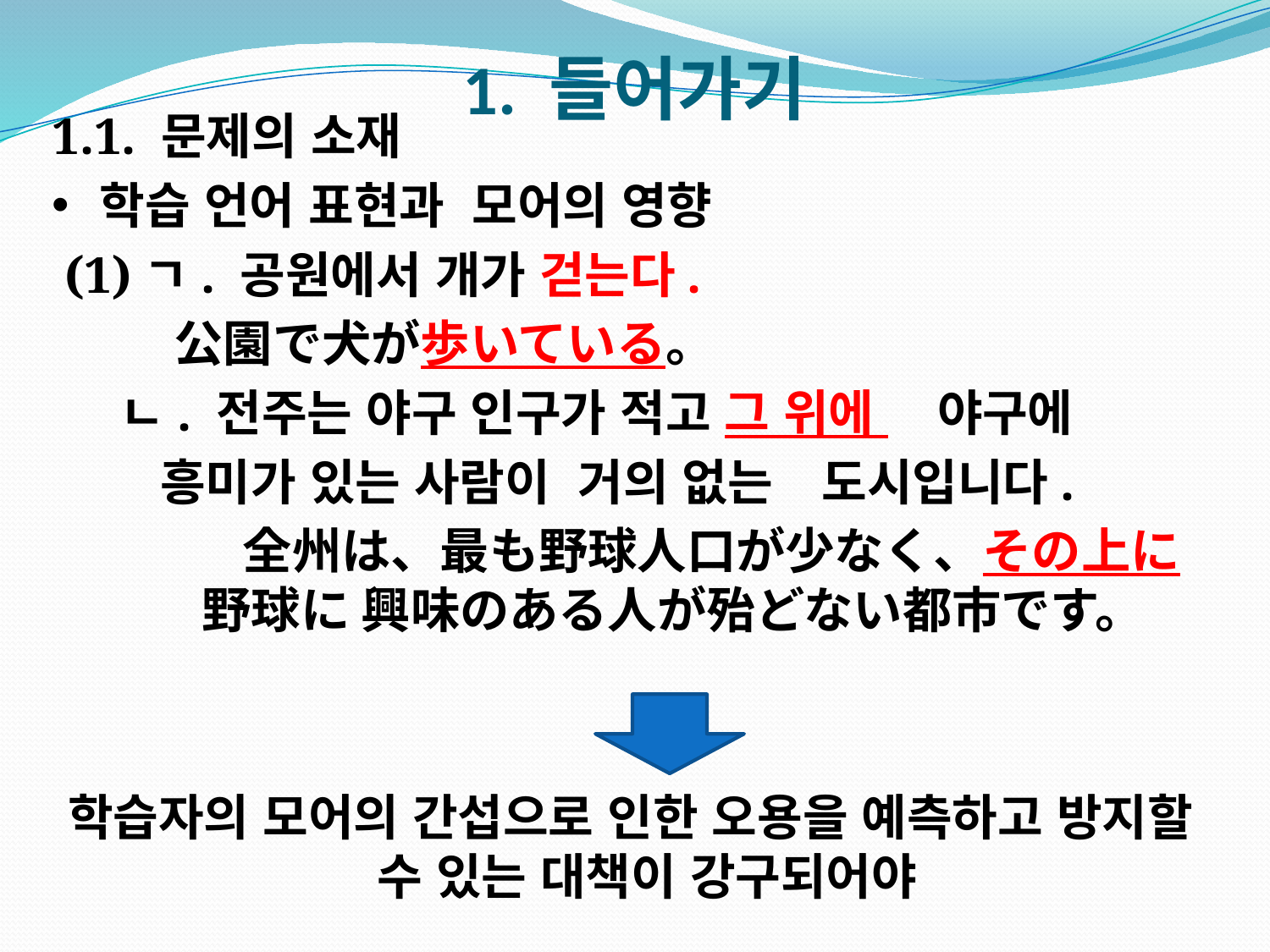

# 1. 들어가기
1.1. 문제의 소재
학습 언어 표현과  모어의 영향
 (1)ㄱ. 공원에서 개가 걷는다.
        公園で犬が歩いている。
     ㄴ. 전주는 야구 인구가 적고 그 위에 　야구에
       흥미가 있는 사람이  거의 없는　도시입니다.
             全州は、最も野球人口が少なく、その上に野球に 興味のある人が殆どない都市です。

학습자의 모어의 간섭으로 인한 오용을 예측하고 방지할 수 있는 대책이 강구되어야